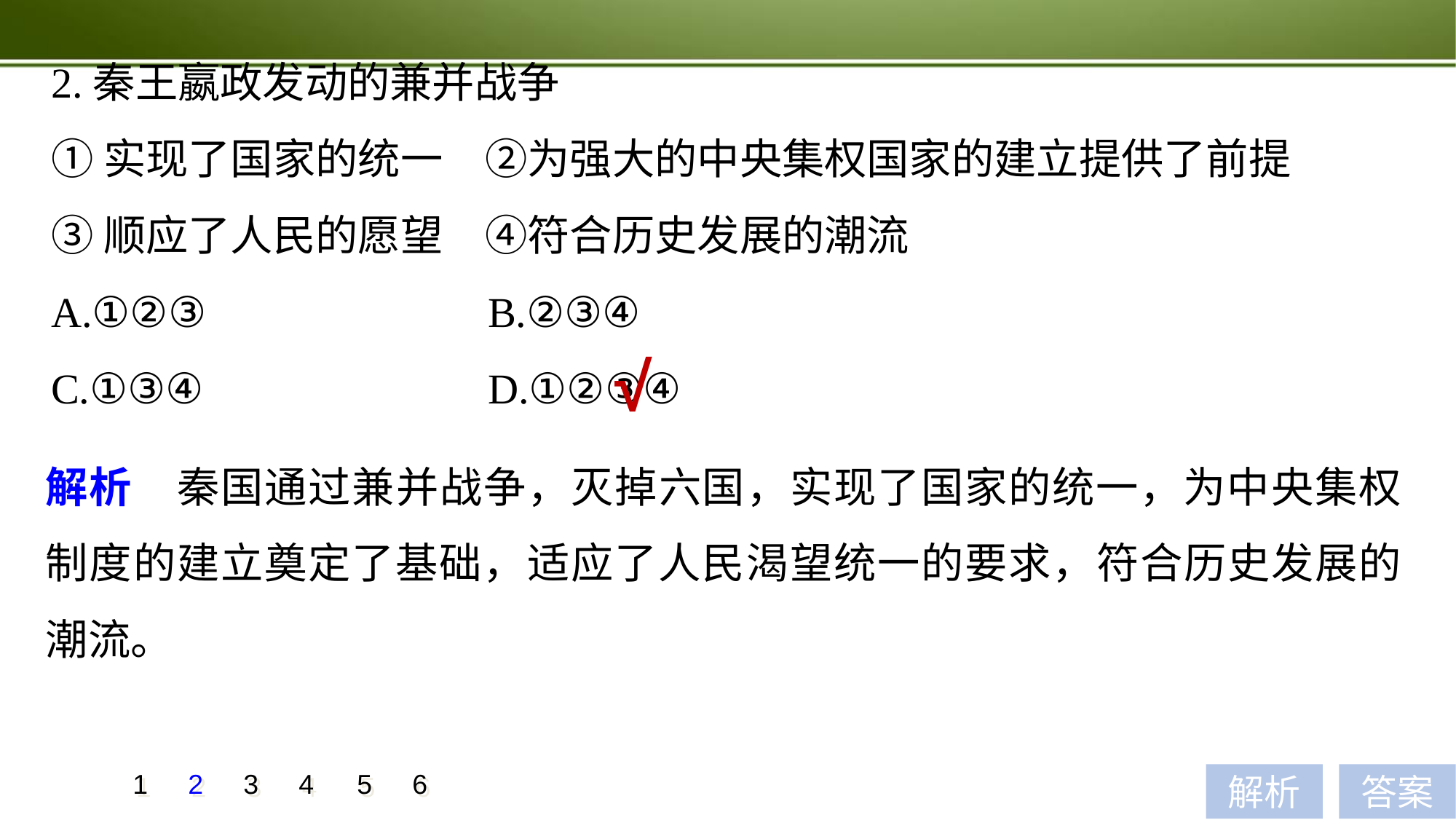

2.秦王嬴政发动的兼并战争
①实现了国家的统一　②为强大的中央集权国家的建立提供了前提
③顺应了人民的愿望　④符合历史发展的潮流
A.①②③  			B.②③④
C.①③④  			D.①②③④
√
解析　秦国通过兼并战争，灭掉六国，实现了国家的统一，为中央集权制度的建立奠定了基础，适应了人民渴望统一的要求，符合历史发展的潮流。
1
2
3
4
5
6
解析
答案